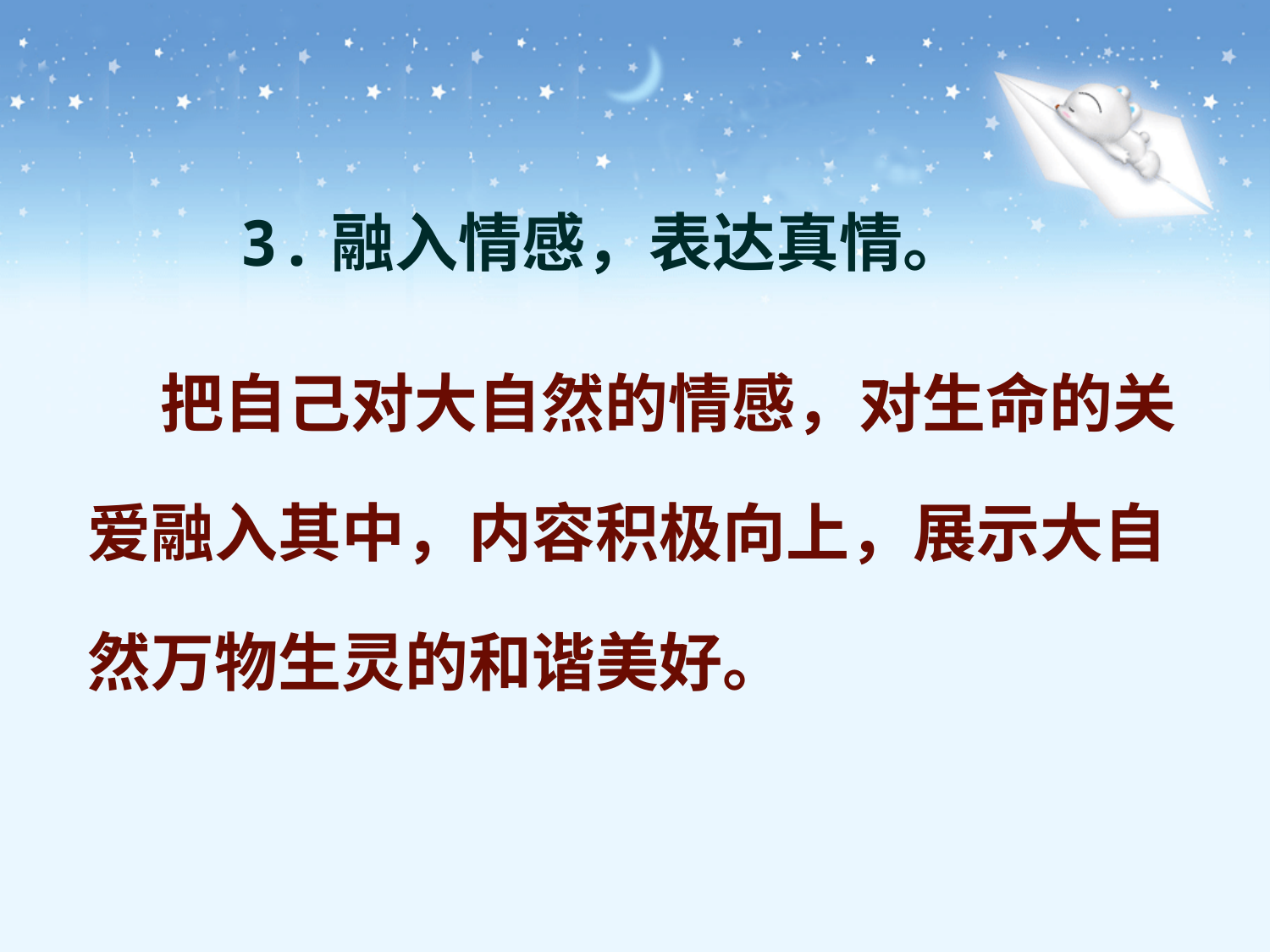

3.融入情感，表达真情。
    把自己对大自然的情感，对生命的关爱融入其中，内容积极向上，展示大自然万物生灵的和谐美好。